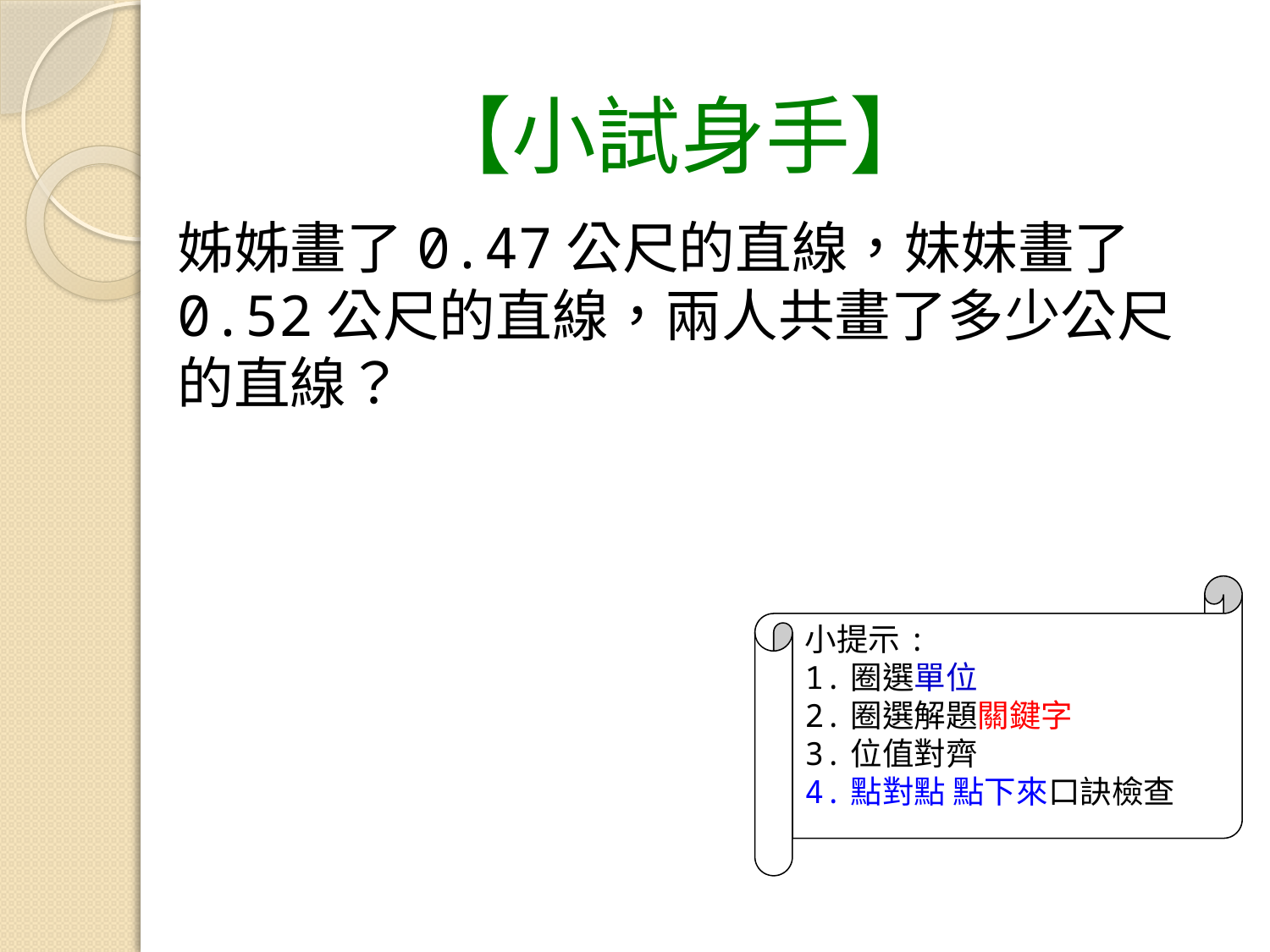

【小試身手】
姊姊畫了0.47公尺的直線，妹妹畫了0.52公尺的直線，兩人共畫了多少公尺的直線？
小提示:
1.圈選單位
2.圈選解題關鍵字
3.位值對齊
4.點對點 點下來口訣檢查